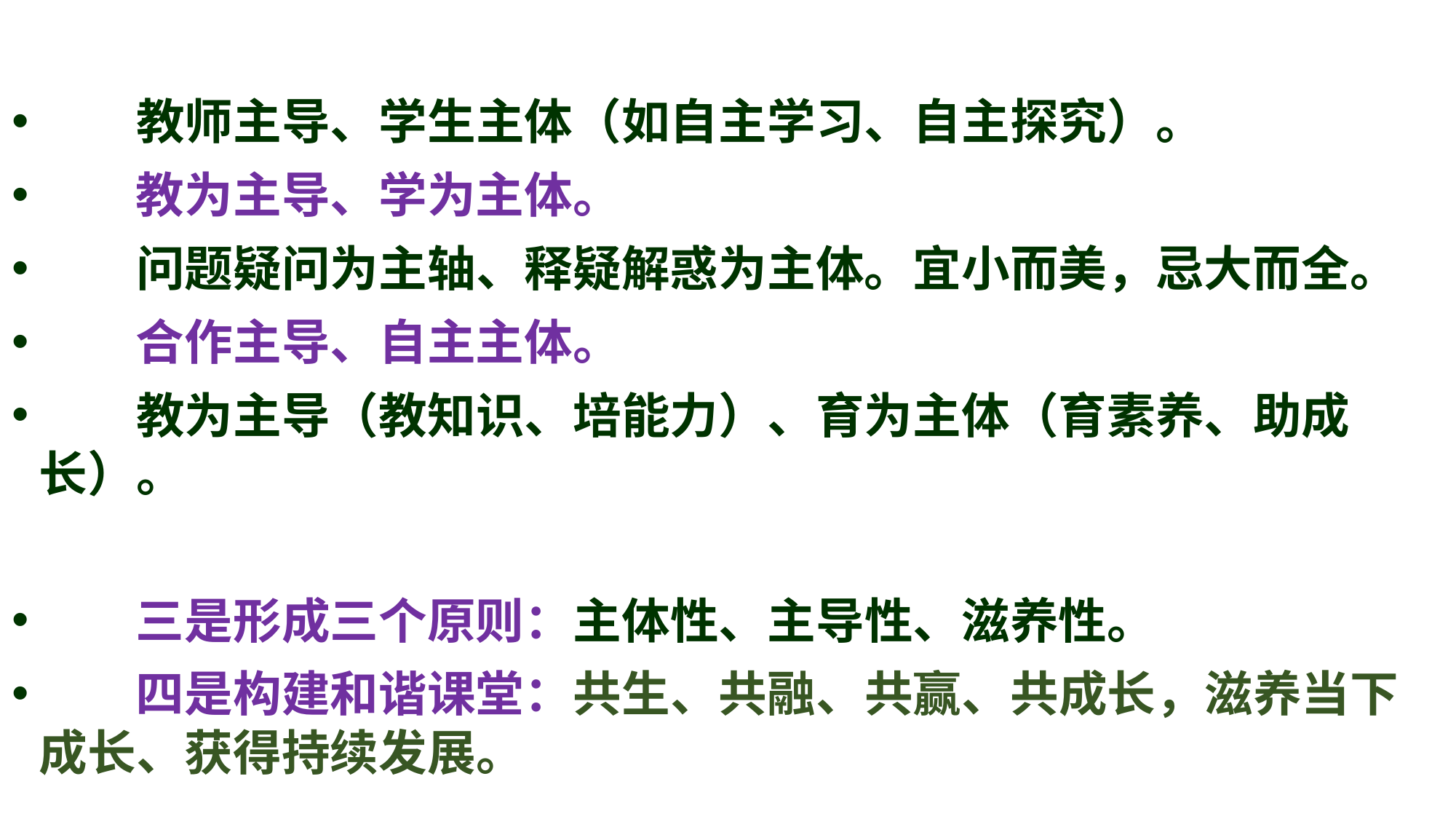

教师主导、学生主体（如自主学习、自主探究）。
　　教为主导、学为主体。
　　问题疑问为主轴、释疑解惑为主体。宜小而美，忌大而全。
　　合作主导、自主主体。
　　教为主导（教知识、培能力）、育为主体（育素养、助成长）。

　　三是形成三个原则：主体性、主导性、滋养性。
　　四是构建和谐课堂：共生、共融、共赢、共成长，滋养当下成长、获得持续发展。
#